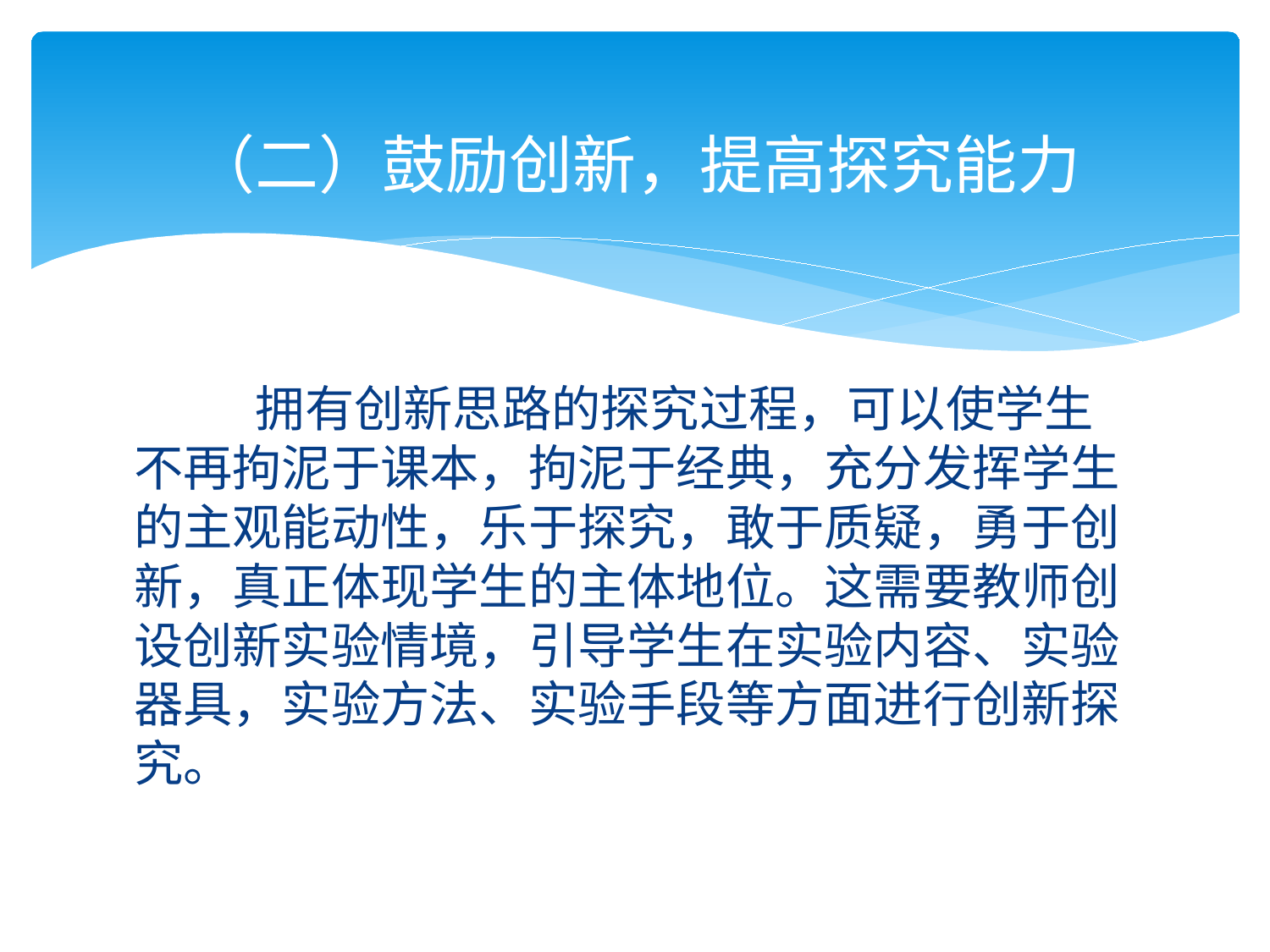

# （二）鼓励创新，提高探究能力
          拥有创新思路的探究过程，可以使学生不再拘泥于课本，拘泥于经典，充分发挥学生的主观能动性，乐于探究，敢于质疑，勇于创新，真正体现学生的主体地位。这需要教师创设创新实验情境，引导学生在实验内容、实验器具，实验方法、实验手段等方面进行创新探究。